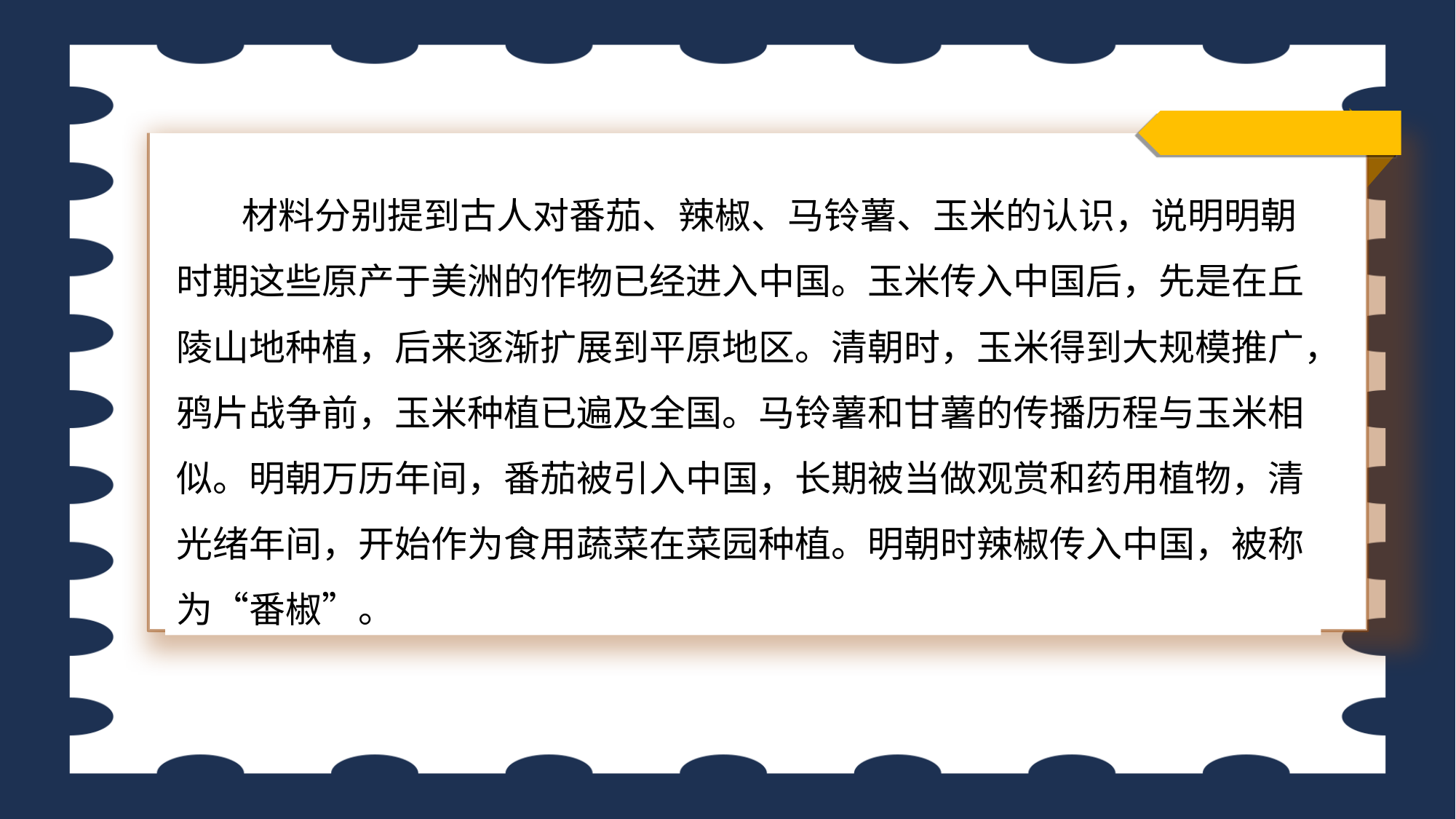

材料分别提到古人对番茄、辣椒、马铃薯、玉米的认识，说明明朝时期这些原产于美洲的作物已经进入中国。玉米传入中国后，先是在丘陵山地种植，后来逐渐扩展到平原地区。清朝时，玉米得到大规模推广，鸦片战争前，玉米种植已遍及全国。马铃薯和甘薯的传播历程与玉米相似。明朝万历年间，番茄被引入中国，长期被当做观赏和药用植物，清光绪年间，开始作为食用蔬菜在菜园种植。明朝时辣椒传入中国，被称为“番椒”。